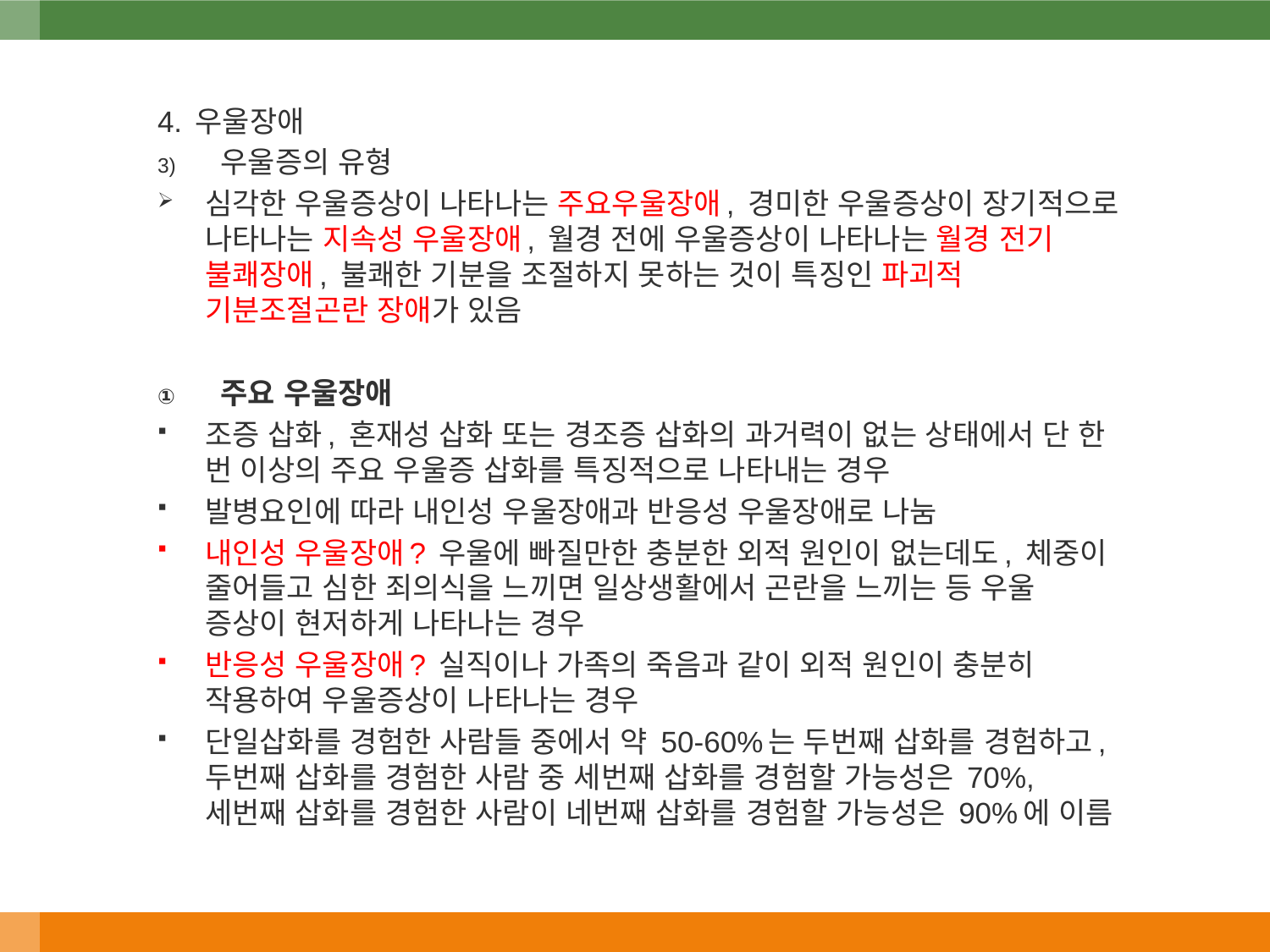

4. 우울장애
우울증의 유형
심각한 우울증상이 나타나는 주요우울장애, 경미한 우울증상이 장기적으로 나타나는 지속성 우울장애, 월경 전에 우울증상이 나타나는 월경 전기 불쾌장애, 불쾌한 기분을 조절하지 못하는 것이 특징인 파괴적 기분조절곤란 장애가 있음

주요 우울장애
조증 삽화, 혼재성 삽화 또는 경조증 삽화의 과거력이 없는 상태에서 단 한 번 이상의 주요 우울증 삽화를 특징적으로 나타내는 경우
발병요인에 따라 내인성 우울장애과 반응성 우울장애로 나눔
내인성 우울장애? 우울에 빠질만한 충분한 외적 원인이 없는데도, 체중이 줄어들고 심한 죄의식을 느끼면 일상생활에서 곤란을 느끼는 등 우울 증상이 현저하게 나타나는 경우
반응성 우울장애? 실직이나 가족의 죽음과 같이 외적 원인이 충분히 작용하여 우울증상이 나타나는 경우
단일삽화를 경험한 사람들 중에서 약 50-60%는 두번째 삽화를 경험하고, 두번째 삽화를 경험한 사람 중 세번째 삽화를 경험할 가능성은 70%, 세번째 삽화를 경험한 사람이 네번째 삽화를 경험할 가능성은 90%에 이름